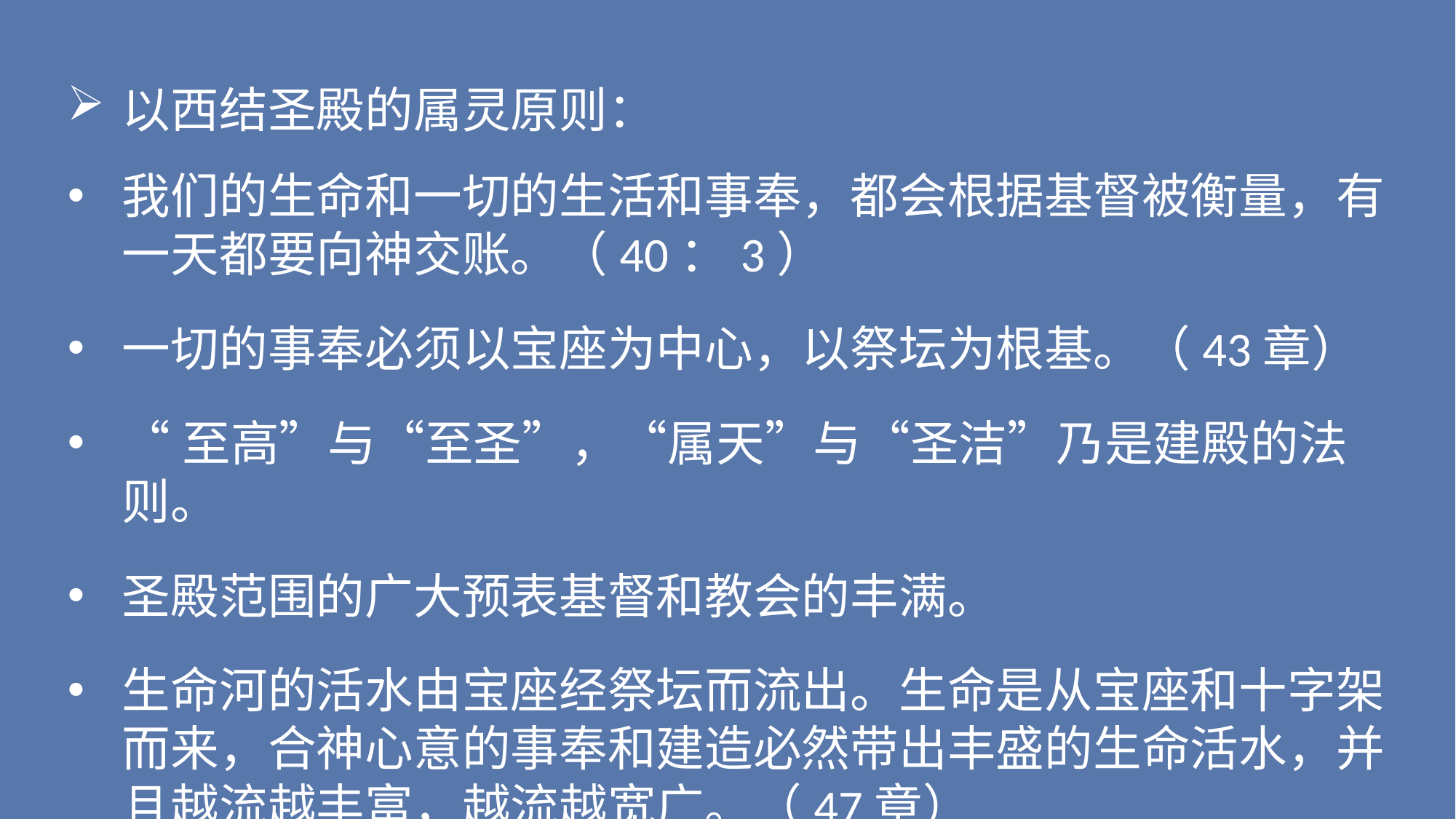

以西结圣殿的属灵原则：
我们的生命和一切的生活和事奉，都会根据基督被衡量，有一天都要向神交账。（40：3）
一切的事奉必须以宝座为中心，以祭坛为根基。（43章）
“至高”与“至圣”，“属天”与“圣洁”乃是建殿的法则。
圣殿范围的广大预表基督和教会的丰满。
生命河的活水由宝座经祭坛而流出。生命是从宝座和十字架而来，合神心意的事奉和建造必然带出丰盛的生命活水，并且越流越丰富，越流越宽广。（47章）